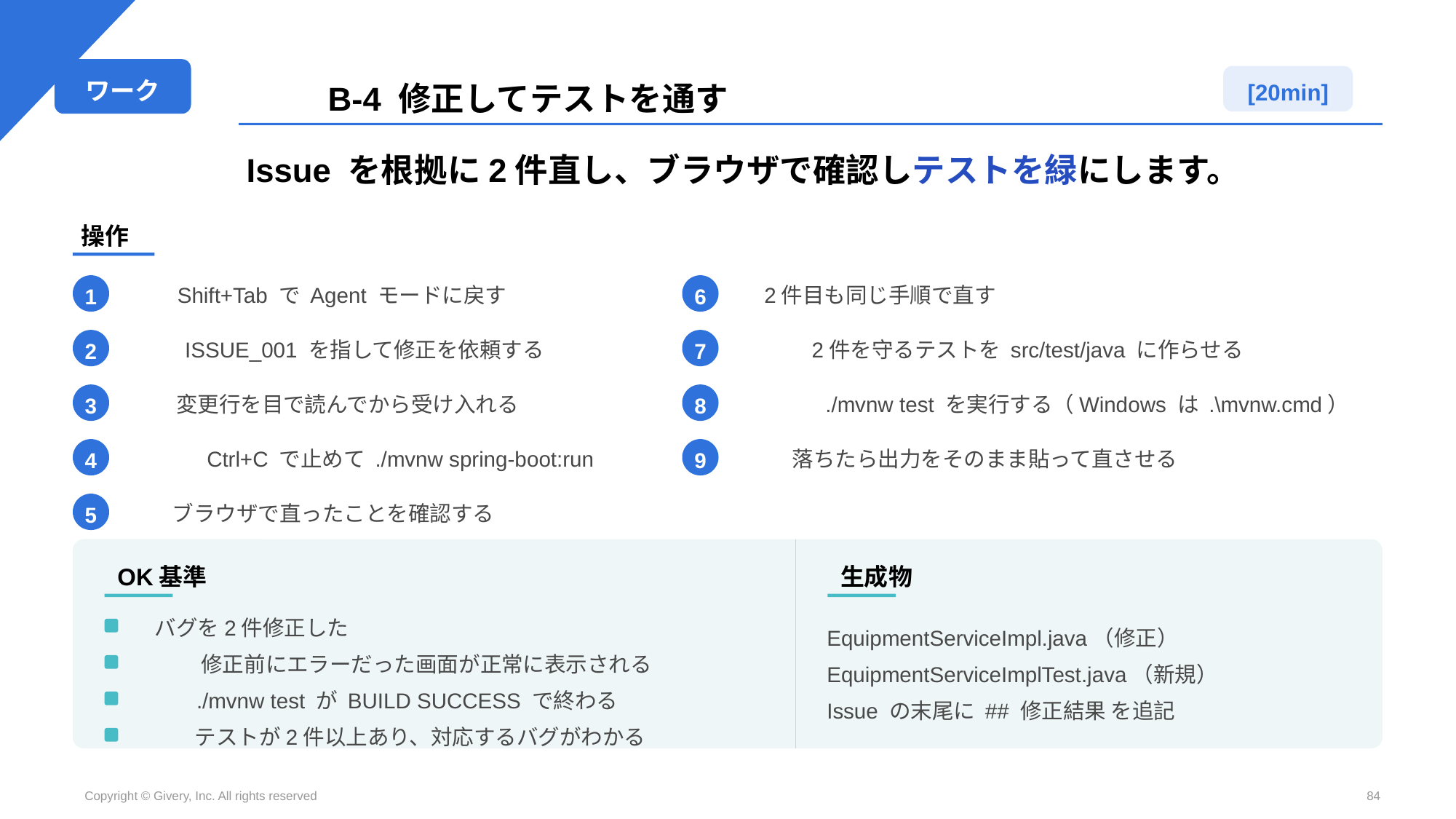

ワーク
B-4 修正してテストを通す
[20min]

Issue を根拠に2件直し、ブラウザで確認しテストを緑にします。
操作

Shift+Tab で Agent モードに戻す
2件目も同じ手順で直す
1
6

ISSUE_001 を指して修正を依頼する
2件を守るテストを src/test/java に作らせる
2
7

変更行を目で読んでから受け入れる
./mvnw test を実行する（Windows は .\mvnw.cmd）
3
8

Ctrl+C で止めて ./mvnw spring-boot:run
落ちたら出力をそのまま貼って直させる
4
9

ブラウザで直ったことを確認する
5

OK基準
生成物

バグを2件修正した
EquipmentServiceImpl.java（修正）
EquipmentServiceImplTest.java（新規）
Issue の末尾に ## 修正結果 を追記

修正前にエラーだった画面が正常に表示される

./mvnw test が BUILD SUCCESS で終わる

テストが2件以上あり、対応するバグがわかる

Copyright © Givery, Inc. All rights reserved
84